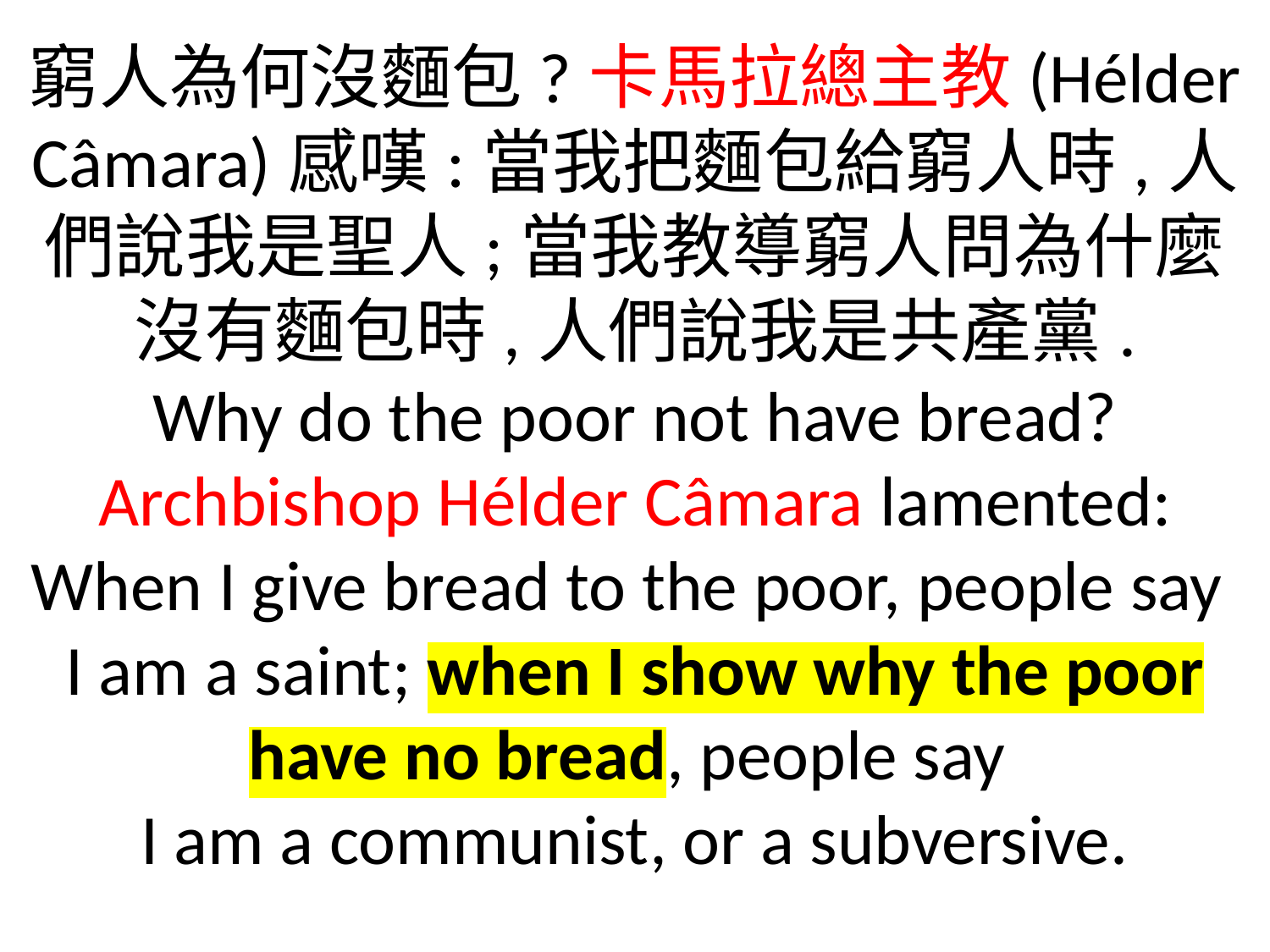

窮人為何沒麵包?卡馬拉總主教(Hélder Câmara)感嘆:當我把麵包給窮人時,人們說我是聖人;當我教導窮人問為什麼沒有麵包時,人們說我是共產黨.
Why do the poor not have bread? Archbishop Hélder Câmara lamented: When I give bread to the poor, people say
I am a saint; when I show why the poor have no bread, people say
I am a communist, or a subversive.